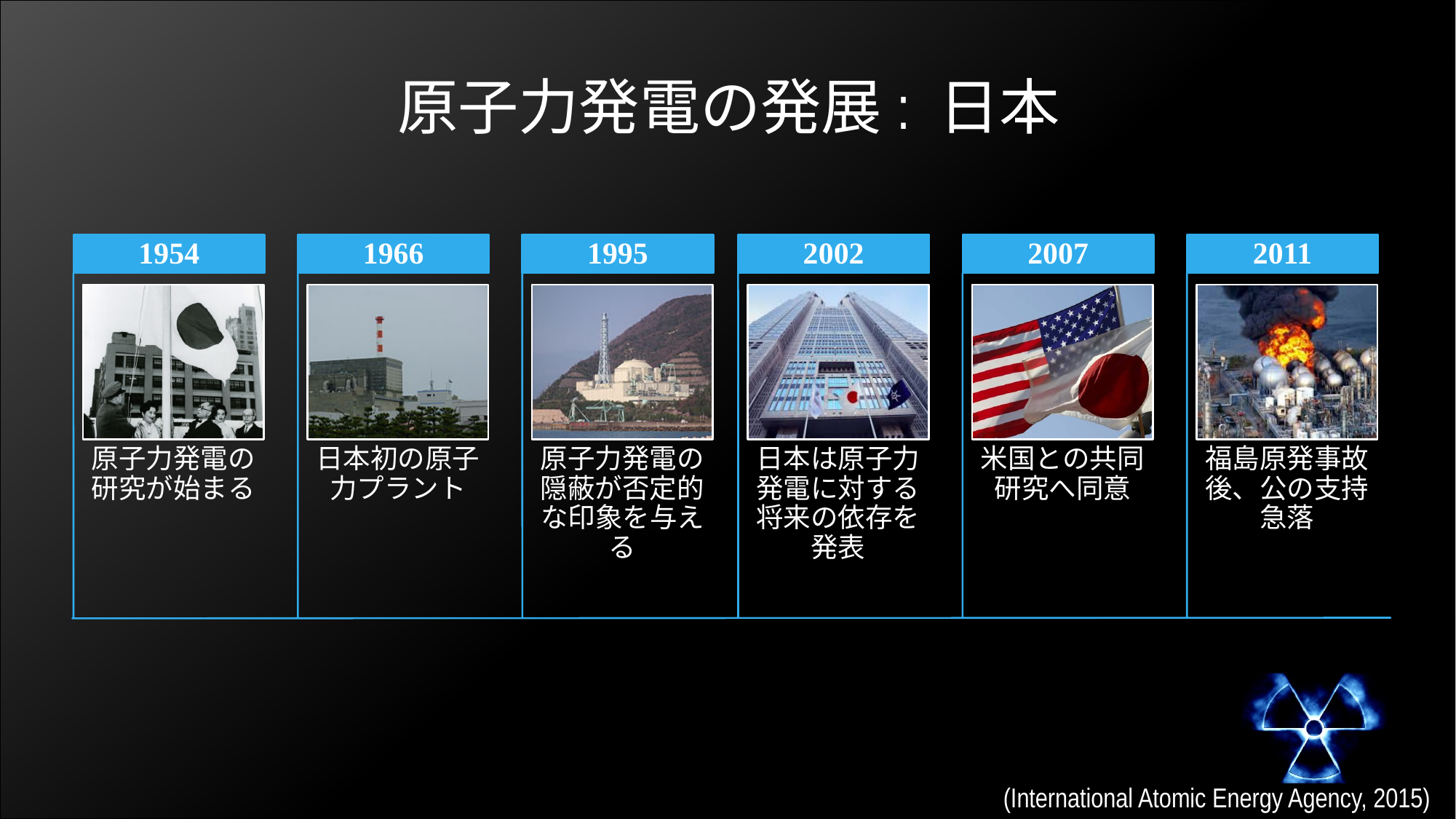

# 原子力発電の発展: 日本
原子力発電の研究が始まる
1954
日本初の原子力プラント
1966
原子力発電の隠蔽が否定的な印象を与える
1995
日本は原子力発電に対する将来の依存を発表
2002
米国との共同研究へ同意
2007
福島原発事故後、公の支持急落
2011

(International Atomic Energy Agency, 2015)